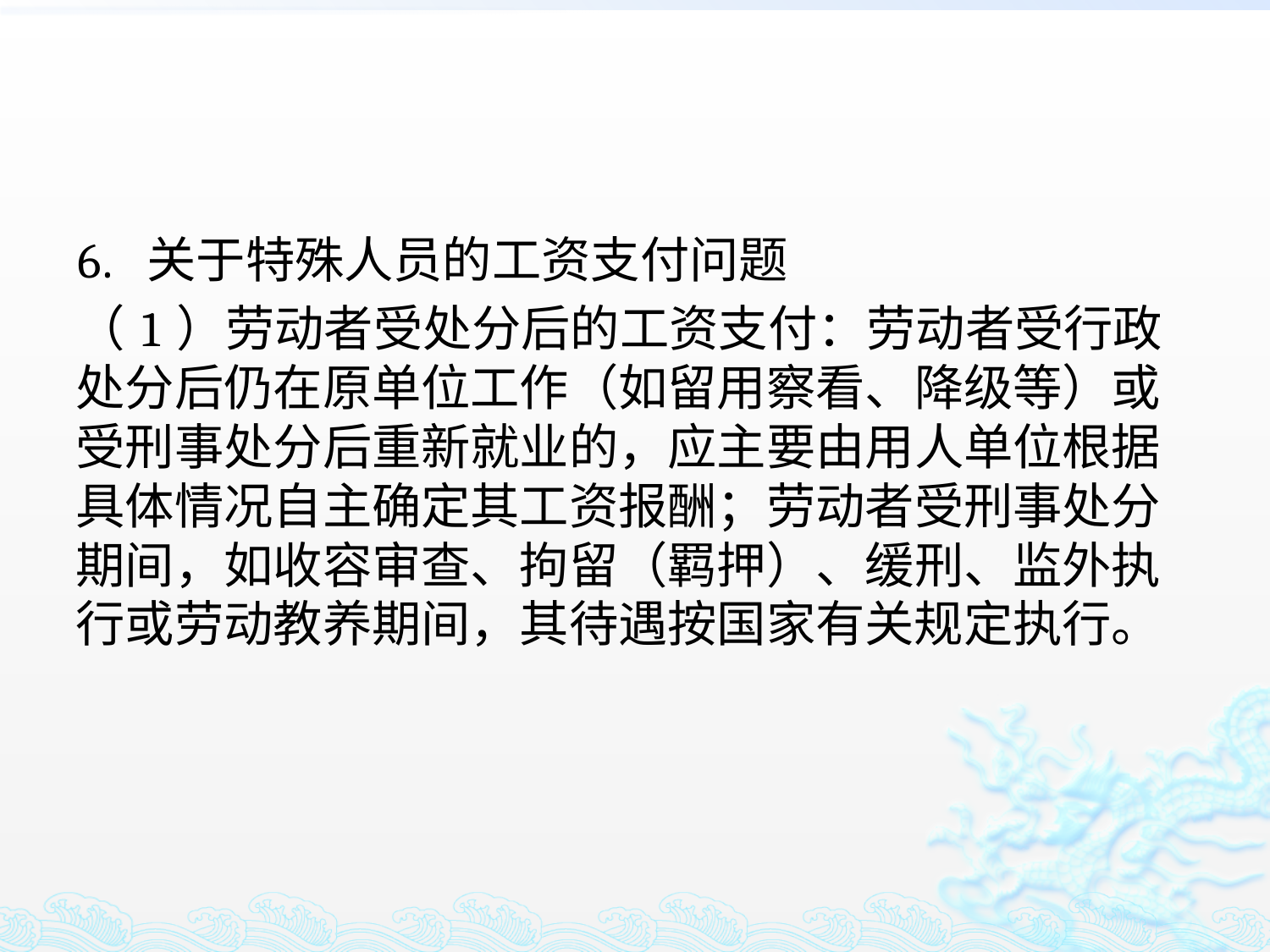

#
6.  关于特殊人员的工资支付问题
（1）劳动者受处分后的工资支付：劳动者受行政处分后仍在原单位工作（如留用察看、降级等）或受刑事处分后重新就业的，应主要由用人单位根据具体情况自主确定其工资报酬；劳动者受刑事处分期间，如收容审查、拘留（羁押）、缓刑、监外执行或劳动教养期间，其待遇按国家有关规定执行。